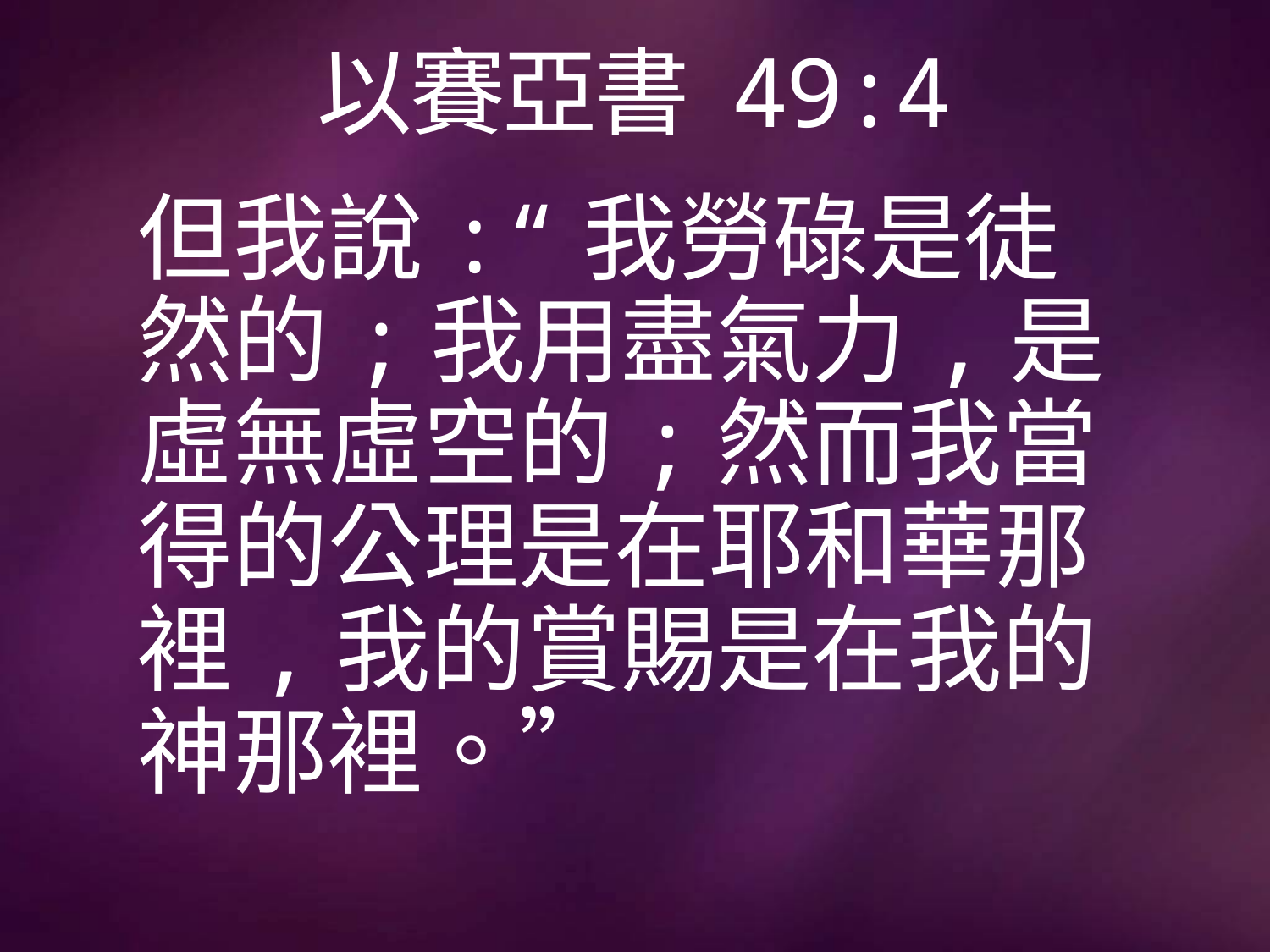

# 以賽亞書 49:4
但我說:“我勞碌是徒然的;我用盡氣力,是虛無虛空的;然而我當得的公理是在耶和華那裡,我的賞賜是在我的 神那裡。”